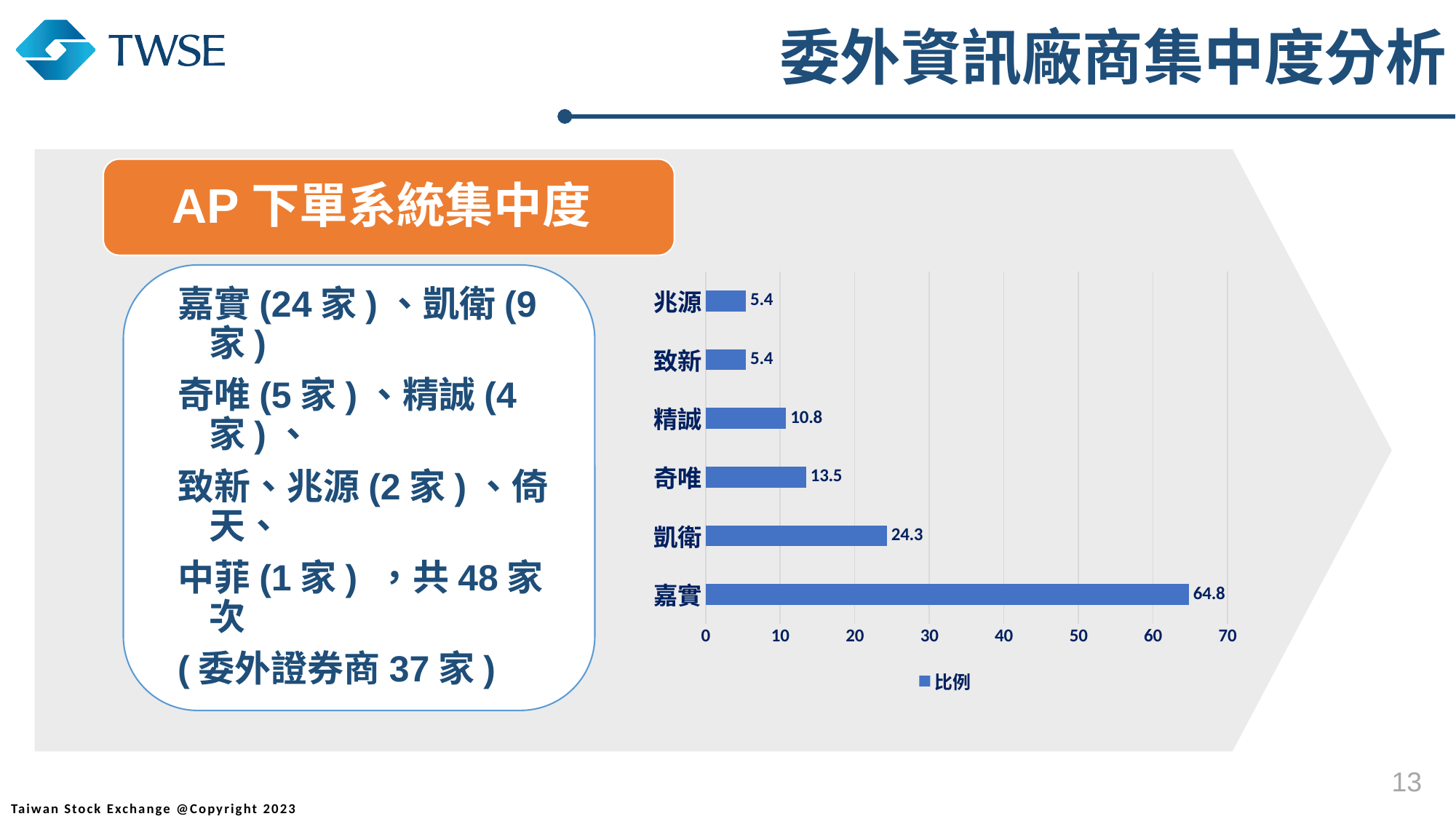

委外資訊廠商集中度分析

AP下單系統集中度
嘉實(24家)、凱衛(9家)
奇唯(5家)、精誠(4家)、
致新、兆源(2家)、倚天、
中菲(1家) ，共48家次
(委外證券商37家)

### Chart

| Category | 比例 |
|---|---|
| 嘉實 | 64.8 |
| 凱衛 | 24.3 |
| 奇唯 | 13.5 |
| 精誠 | 10.8 |
| 致新 | 5.4 |
| 兆源 | 5.4 |
13